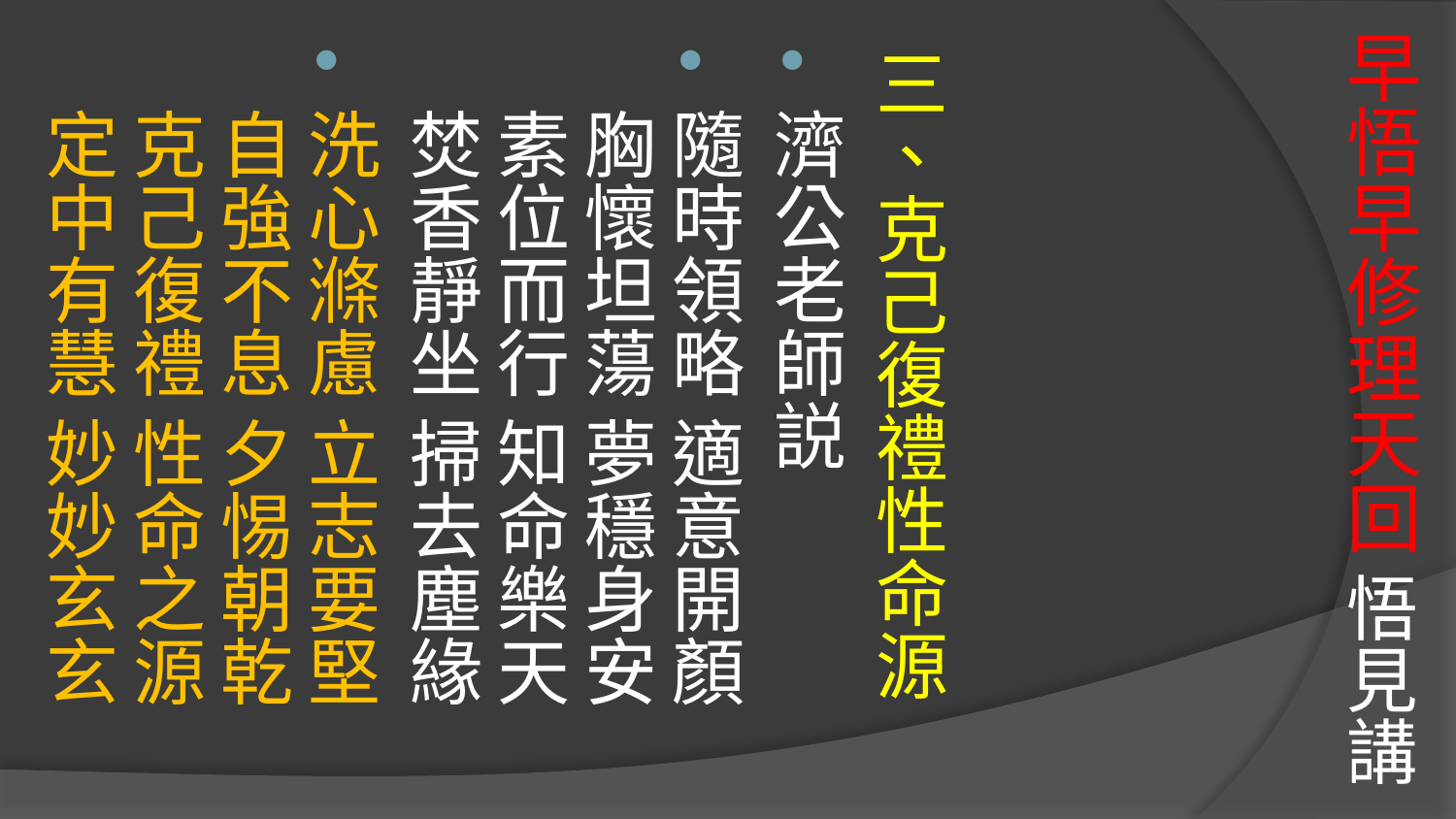

# 早悟早修理天回 悟見講
三、克己復禮性命源
濟公老師説
隨時領略 適意開顏 胸懷坦蕩 夢穩身安
素位而行 知命樂天 焚香靜坐 掃去塵緣
洗心滌慮 立志要堅 自強不息 夕惕朝乾
克己復禮 性命之源 定中有慧 妙妙玄玄